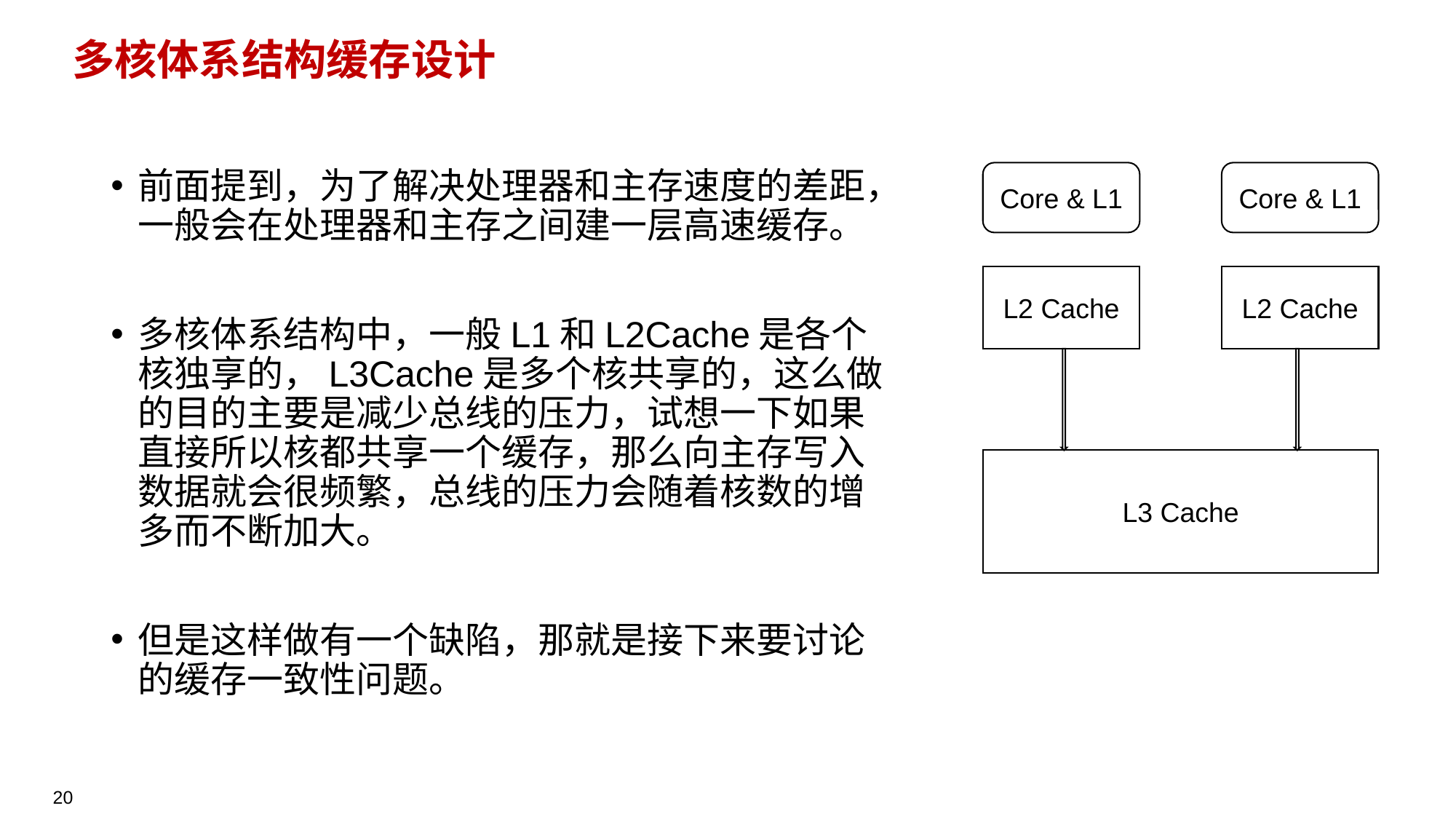

# 多核体系结构缓存设计
前面提到，为了解决处理器和主存速度的差距，一般会在处理器和主存之间建一层高速缓存。

多核体系结构中，一般L1和L2Cache是各个核独享的，L3Cache是多个核共享的，这么做的目的主要是减少总线的压力，试想一下如果直接所以核都共享一个缓存，那么向主存写入数据就会很频繁，总线的压力会随着核数的增多而不断加大。

但是这样做有一个缺陷，那就是接下来要讨论的缓存一致性问题。
Core & L1
Core & L1
L2 Cache
L2 Cache

L3 Cache